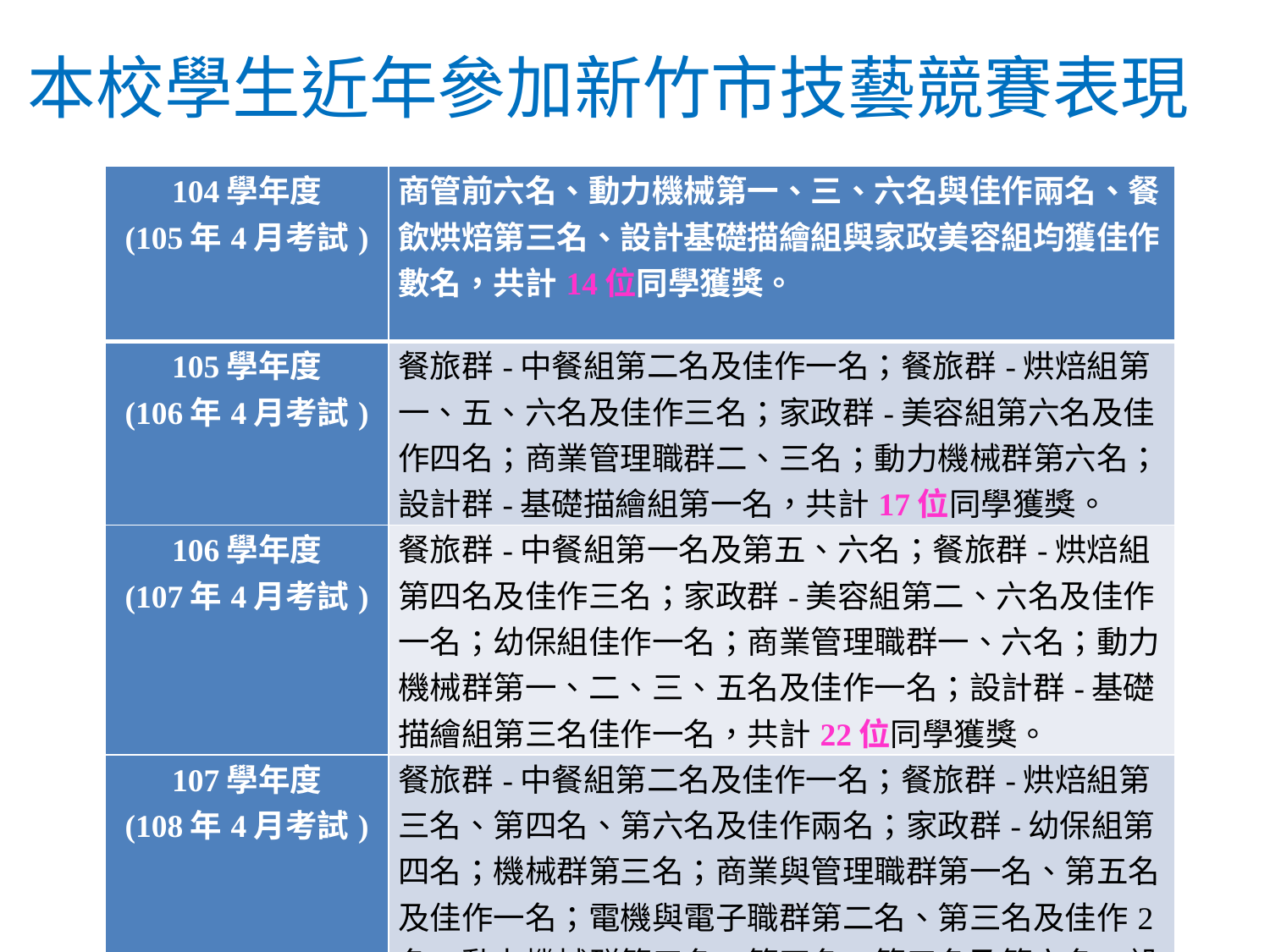

# 本校學生近年參加新竹市技藝競賽表現
| 104學年度 (105年4月考試) | 商管前六名、動力機械第一、三、六名與佳作兩名、餐飲烘焙第三名、設計基礎描繪組與家政美容組均獲佳作數名，共計14位同學獲獎。 |
| --- | --- |
| 105學年度 (106年4月考試) | 餐旅群-中餐組第二名及佳作一名；餐旅群-烘焙組第一、五、六名及佳作三名；家政群-美容組第六名及佳作四名；商業管理職群二、三名；動力機械群第六名；設計群-基礎描繪組第一名，共計17位同學獲獎。 |
| 106學年度 (107年4月考試) | 餐旅群-中餐組第一名及第五、六名；餐旅群-烘焙組第四名及佳作三名；家政群-美容組第二、六名及佳作一名；幼保組佳作一名；商業管理職群一、六名；動力機械群第一、二、三、五名及佳作一名；設計群-基礎描繪組第三名佳作一名，共計22位同學獲獎。 |
| 107學年度 (108年4月考試) | 餐旅群-中餐組第二名及佳作一名；餐旅群-烘焙組第三名、第四名、第六名及佳作兩名；家政群-幼保組第四名；機械群第三名；商業與管理職群第一名、第五名及佳作一名；電機與電子職群第二名、第三名及佳作2名；動力機械群第三名、第四名、第五名及第六名；設計群-基礎描繪組第六名及佳作2名；共計23位同學獲獎。 |